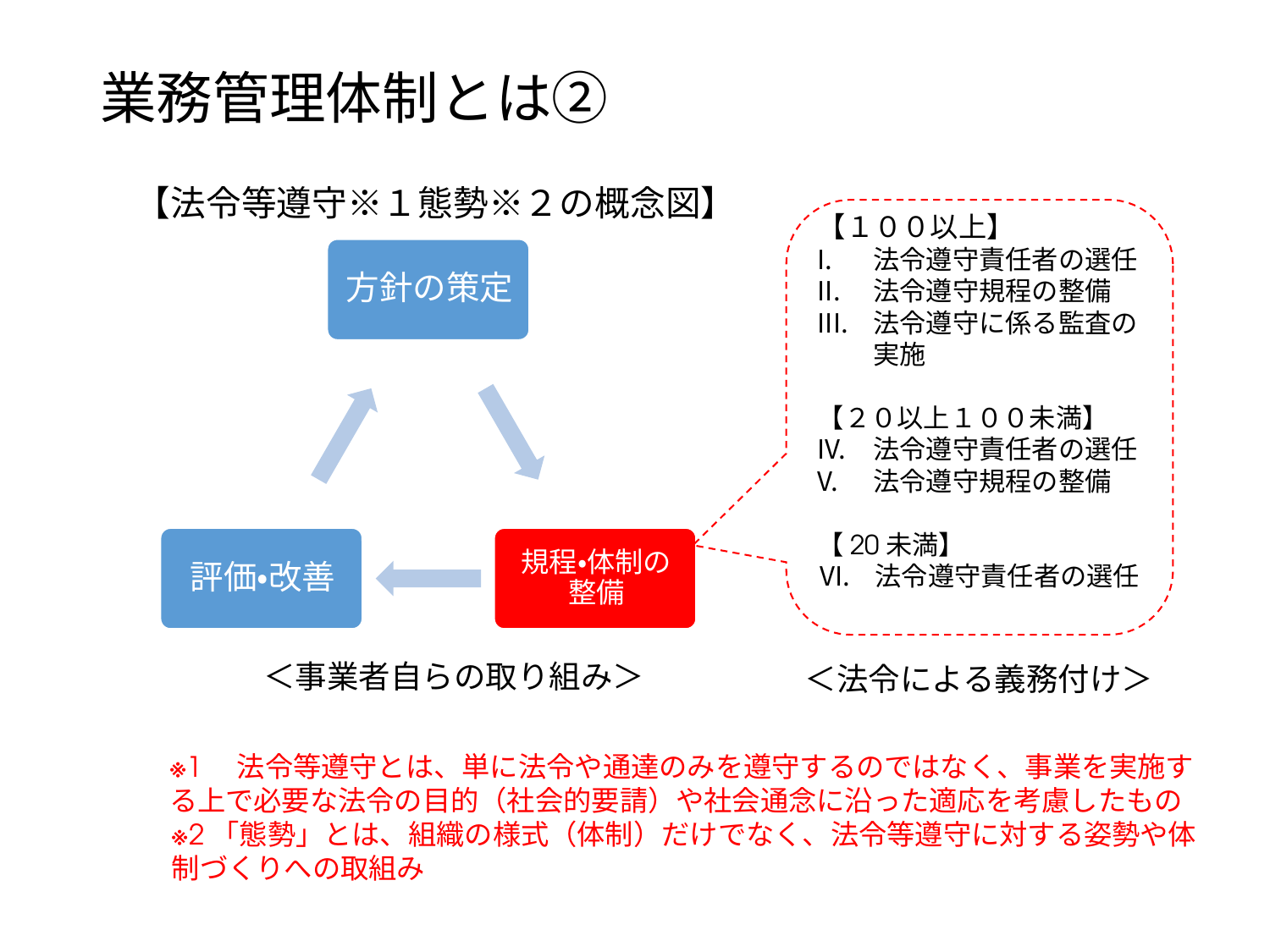

# 業務管理体制とは②
　【法令等遵守※１態勢※２の概念図】

【１００以上】
法令遵守責任者の選任
法令遵守規程の整備
法令遵守に係る監査の実施

【２０以上１００未満】
法令遵守責任者の選任
法令遵守規程の整備

【20未満】
法令遵守責任者の選任

方針の策定

規程・体制の整備

評価・改善

＜事業者自らの取り組み＞
＜法令による義務付け＞
※1　法令等遵守とは、単に法令や通達のみを遵守するのではなく、事業を実施する上で必要な法令の目的（社会的要請）や社会通念に沿った適応を考慮したもの

※2「態勢」とは、組織の様式（体制）だけでなく、法令等遵守に対する姿勢や体制づくりへの取組み